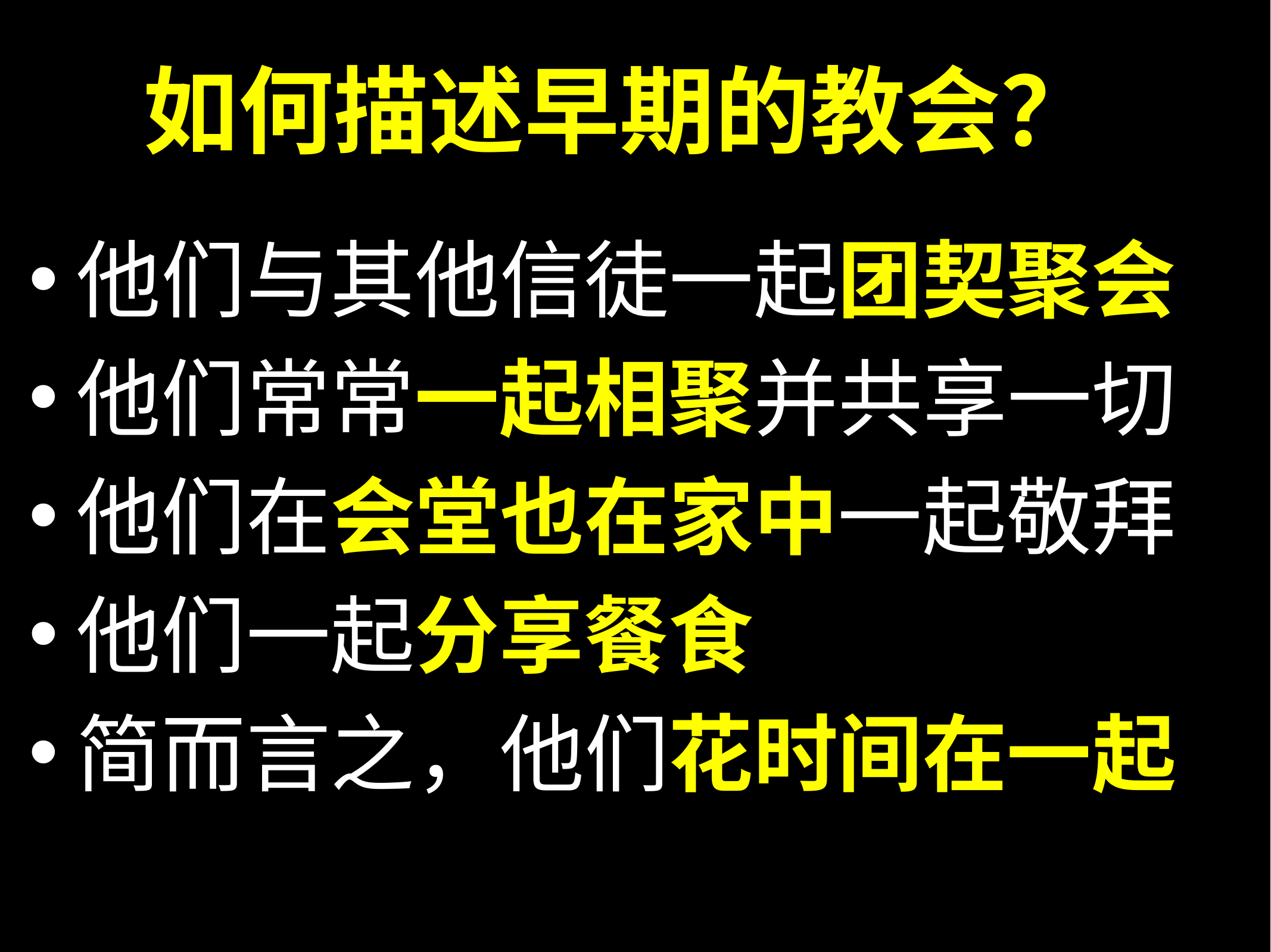

# 如何描述早期的教会？
他们与其他信徒一起团契聚会
他们常常一起相聚并共享一切
他们在会堂也在家中一起敬拜
他们一起分享餐食
简而言之，他们花时间在一起